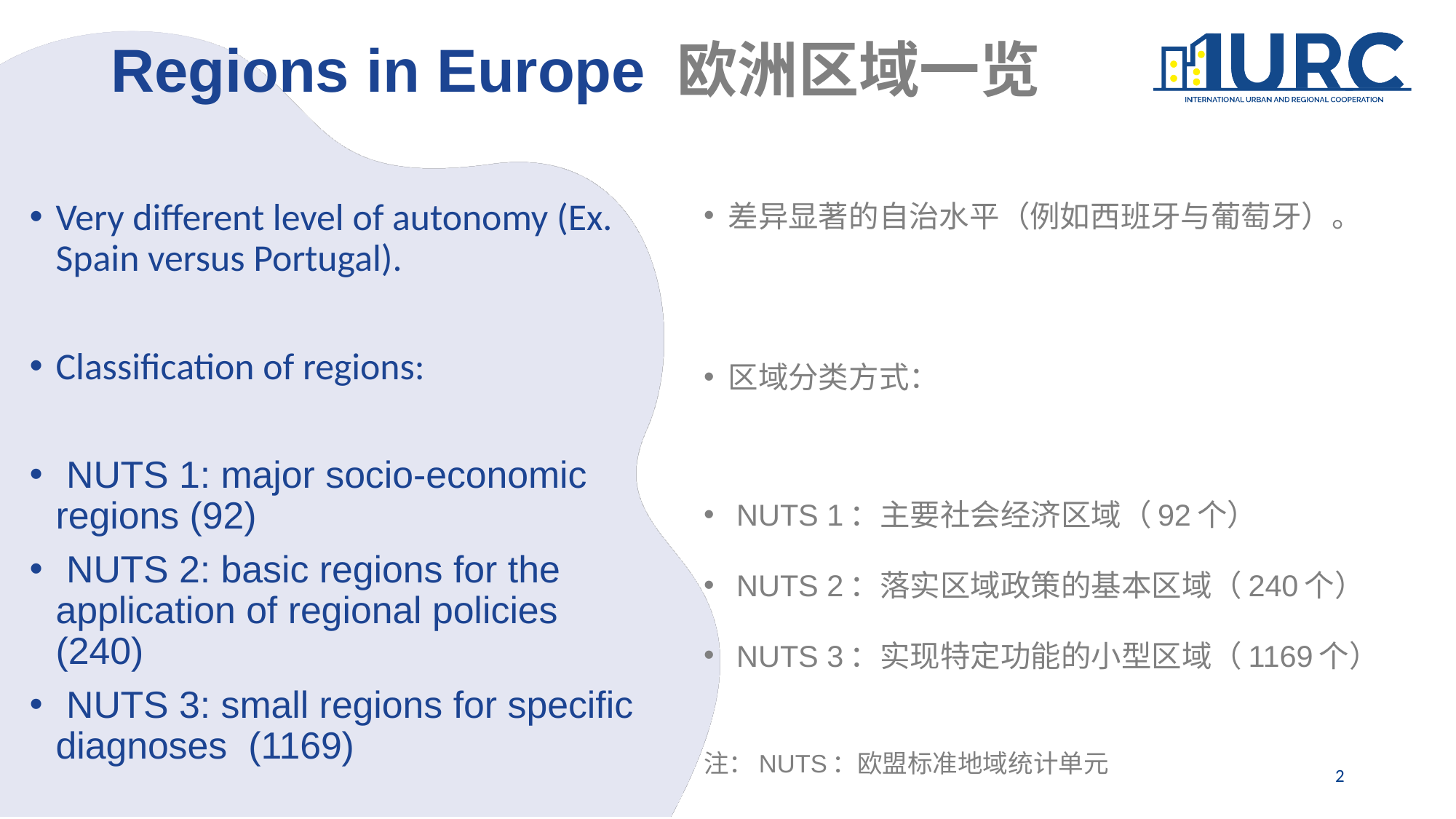

# Regions in Europe 欧洲区域一览
差异显著的自治水平（例如西班牙与葡萄牙）。

区域分类方式：

 NUTS 1：主要社会经济区域（92个）
 NUTS 2：落实区域政策的基本区域（240个）
 NUTS 3：实现特定功能的小型区域（1169个）

注：NUTS：欧盟标准地域统计单元

Very different level of autonomy (Ex. Spain versus Portugal).

Classification of regions:

 NUTS 1: major socio-economic regions (92)
 NUTS 2: basic regions for the application of regional policies (240)
 NUTS 3: small regions for specific diagnoses  (1169)

2